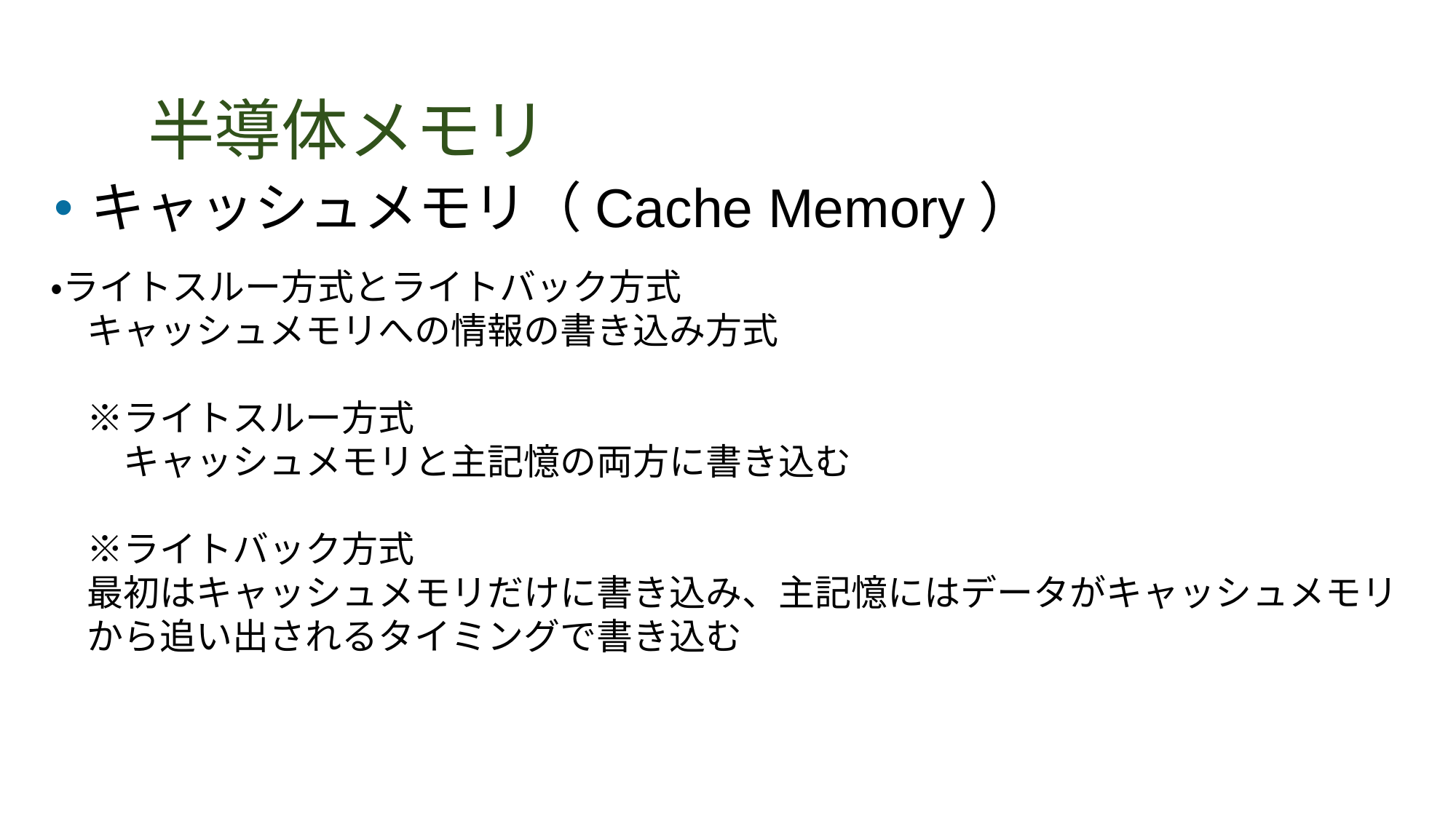

# 半導体メモリ
キャッシュメモリ（Cache Memory）

・ライトスルー方式とライトバック方式
　キャッシュメモリへの情報の書き込み方式

　※ライトスルー方式
　　キャッシュメモリと主記憶の両方に書き込む

　※ライトバック方式
　最初はキャッシュメモリだけに書き込み、主記憶にはデータがキャッシュメモリ
　から追い出されるタイミングで書き込む